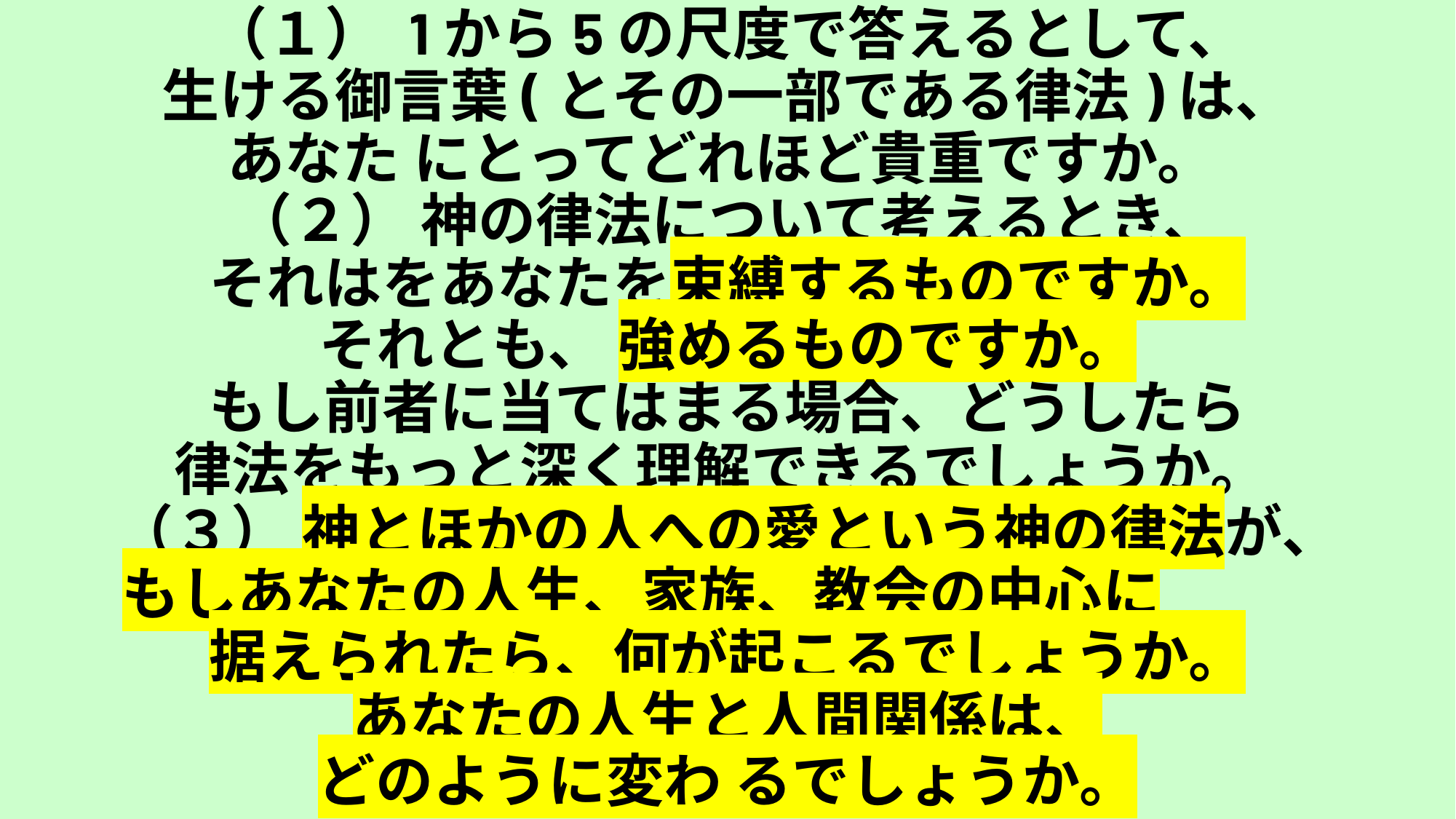

# （１） 1から5の尺度で答えるとして、 生ける御言葉(とその一部である律法)は、 あなた にとってどれほど貴重ですか。 （２） 神の律法について考えるとき、 それはをあなたを束縛するものですか。 それとも、 強めるものですか。 もし前者に当てはまる場合、どうしたら 律法をもっと深く理解できるでしょうか。 （３） 神とほかの人への愛という神の律法が、もしあなたの人生、家族、教会の中心に　　　据えられたら、何が起こるでしょうか。 あなたの人生と人間関係は、 どのように変わ るでしょうか。